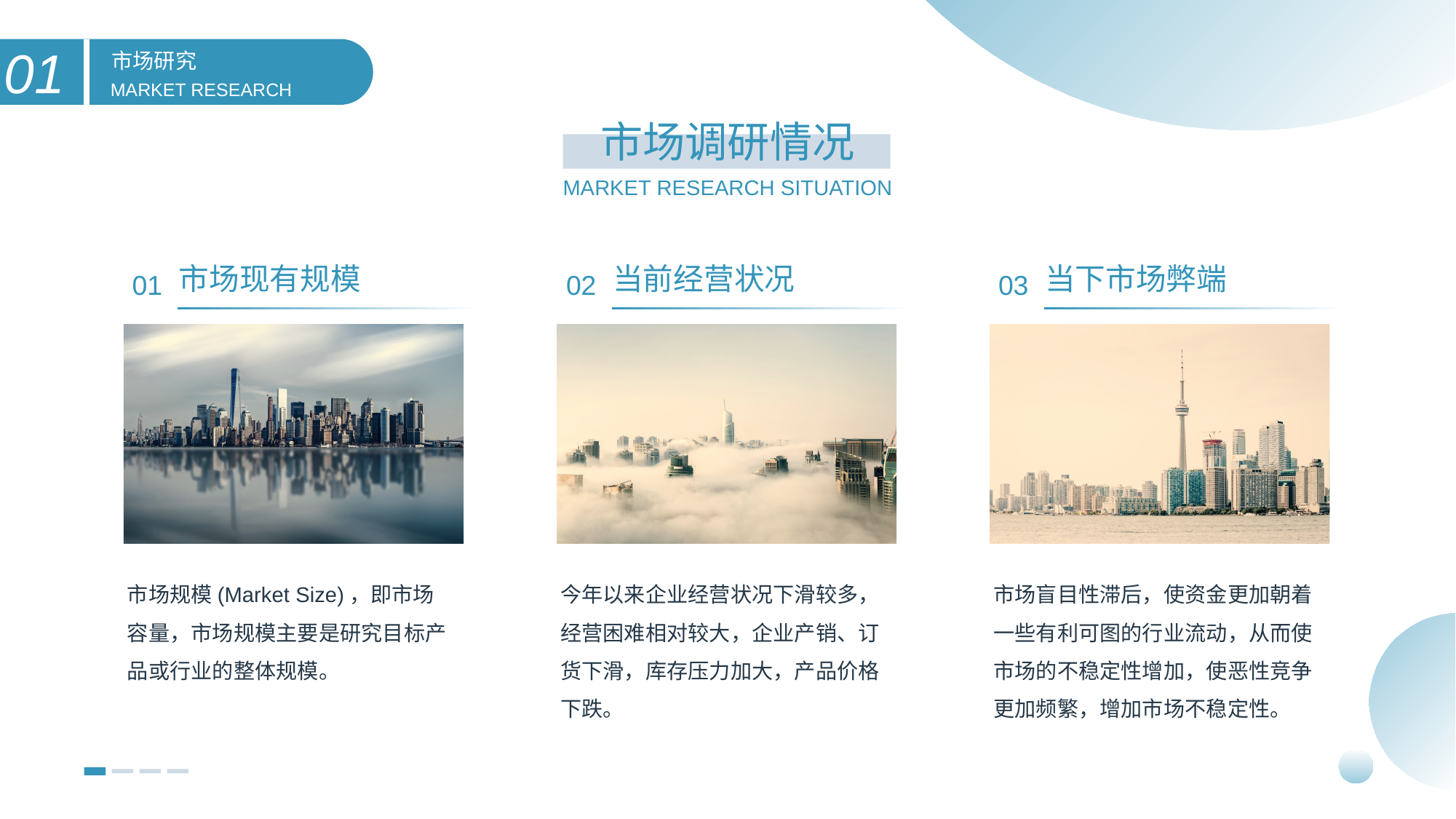

市场研究
MARKET RESEARCH
市场调研情况

MARKET RESEARCH SITUATION
01
02
03
市场现有规模
当前经营状况
当下市场弊端

市场规模(Market Size)，即市场容量，市场规模主要是研究目标产品或行业的整体规模。
今年以来企业经营状况下滑较多，经营困难相对较大，企业产销、订货下滑，库存压力加大，产品价格下跌。
市场盲目性滞后，使资金更加朝着一些有利可图的行业流动，从而使市场的不稳定性增加，使恶性竞争更加频繁，增加市场不稳定性。